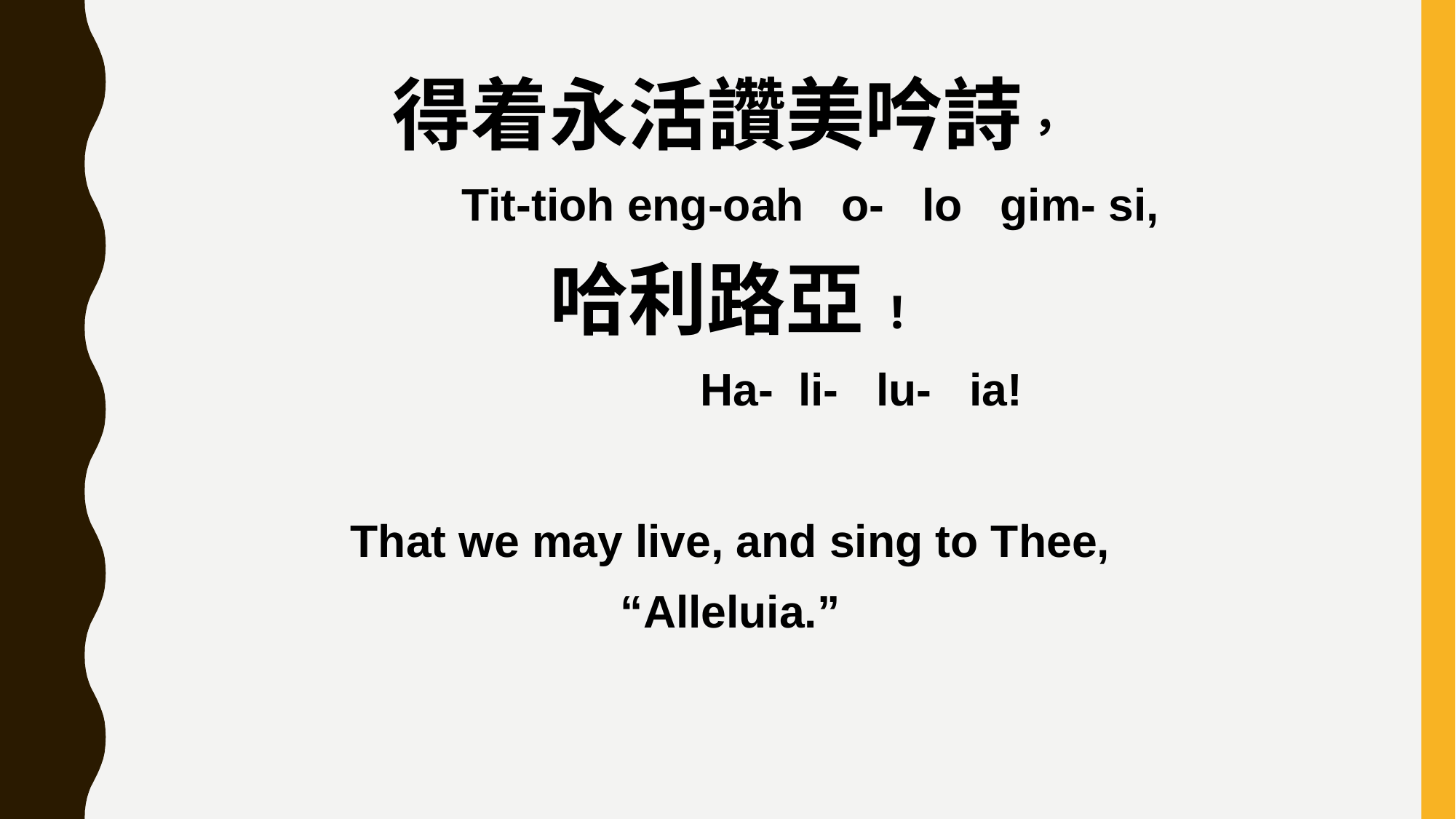

得着永活讚美吟詩，
                     Tit-tioh eng-oah   o-   lo   gim- si,
哈利路亞!
                                        Ha-  li-   lu-   ia!

That we may live, and sing to Thee,
“Alleluia.”